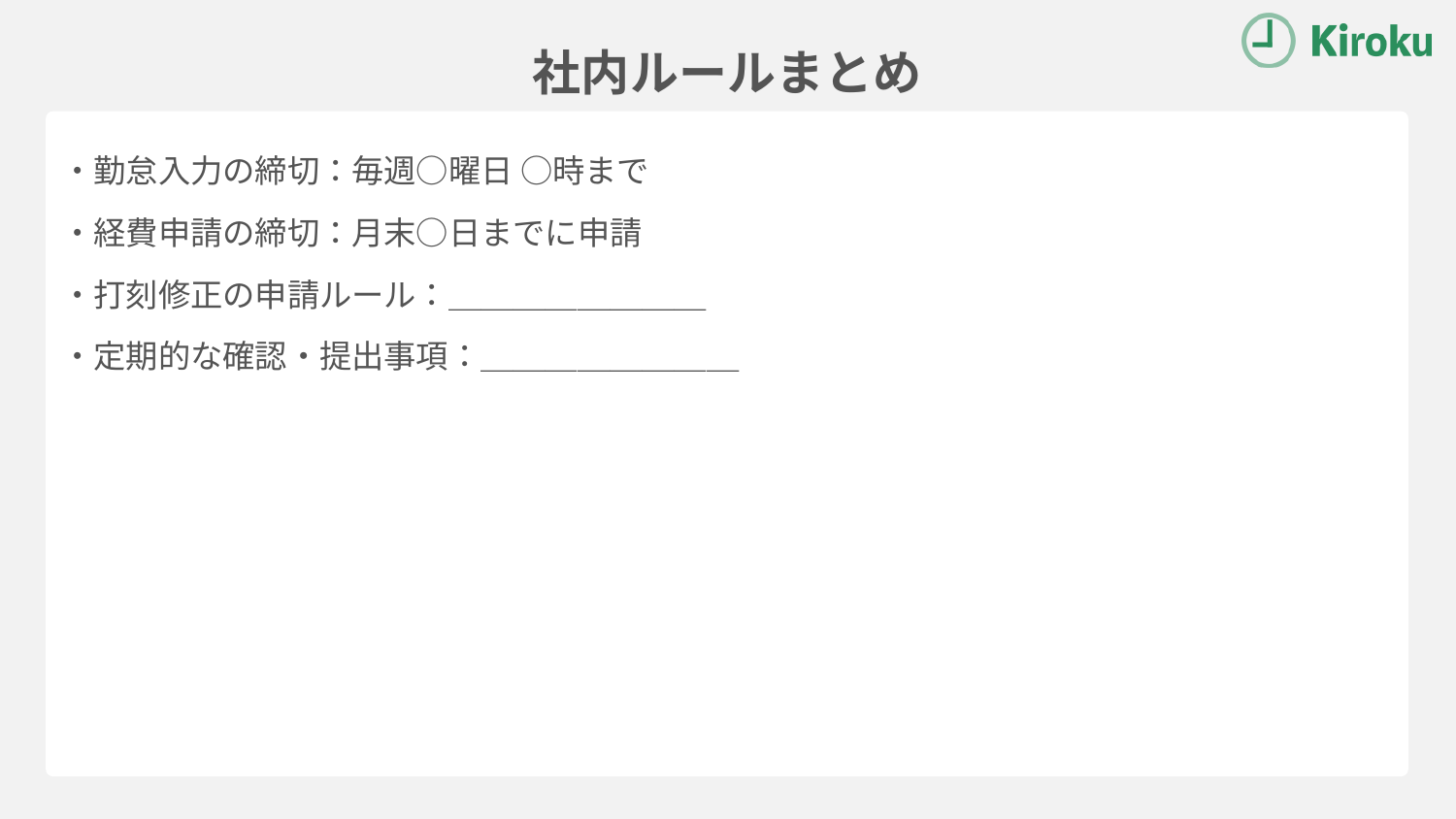

社内ルールまとめ

・勤怠入力の締切：毎週○曜日 ○時まで
・経費申請の締切：月末○日までに申請
・打刻修正の申請ルール：＿＿＿＿＿＿＿＿
・定期的な確認・提出事項：＿＿＿＿＿＿＿＿